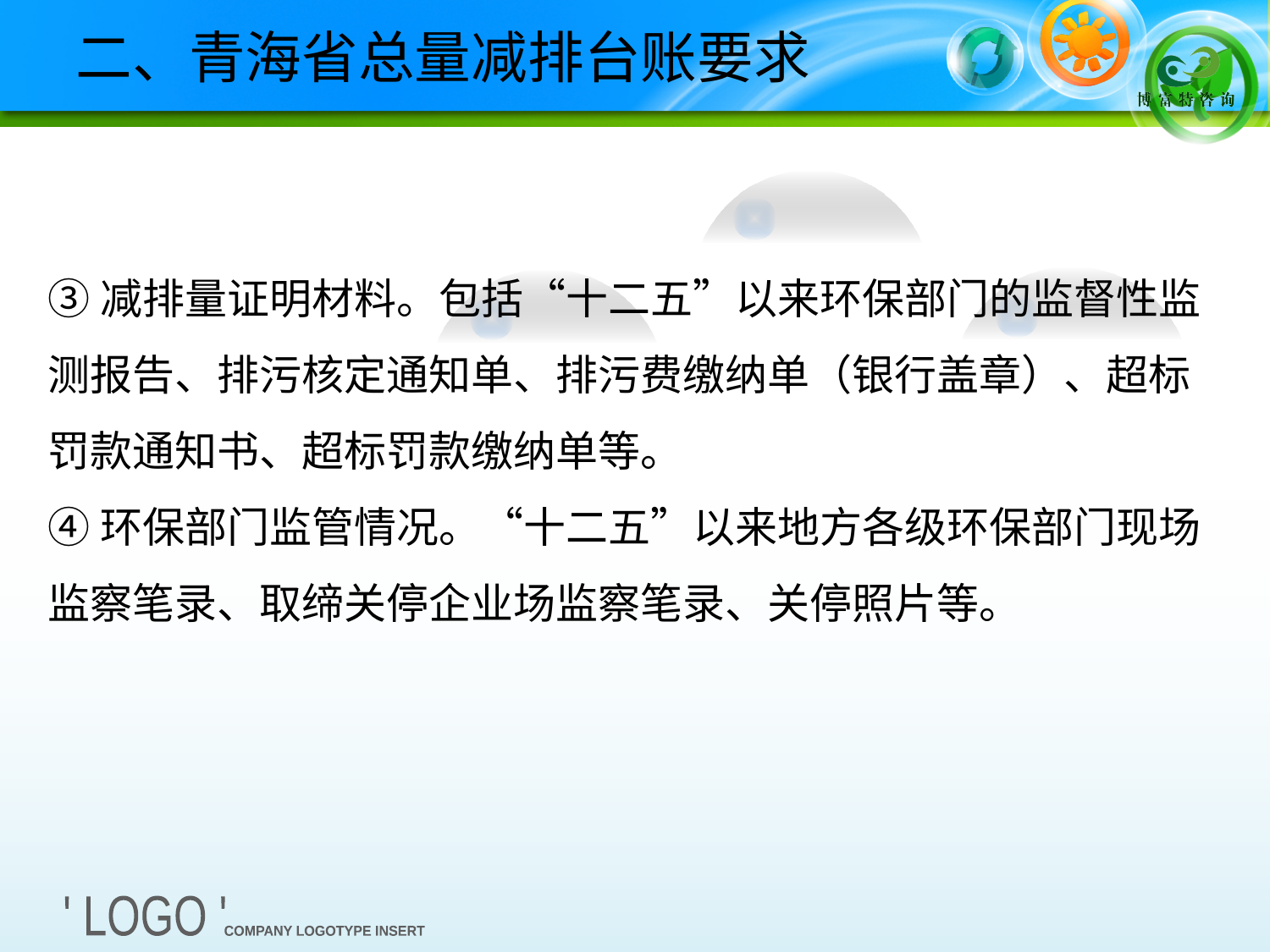

二、青海省总量减排台账要求

③减排量证明材料。包括“十二五”以来环保部门的监督性监测报告、排污核定通知单、排污费缴纳单（银行盖章）、超标罚款通知书、超标罚款缴纳单等。
④环保部门监管情况。“十二五”以来地方各级环保部门现场监察笔录、取缔关停企业场监察笔录、关停照片等。